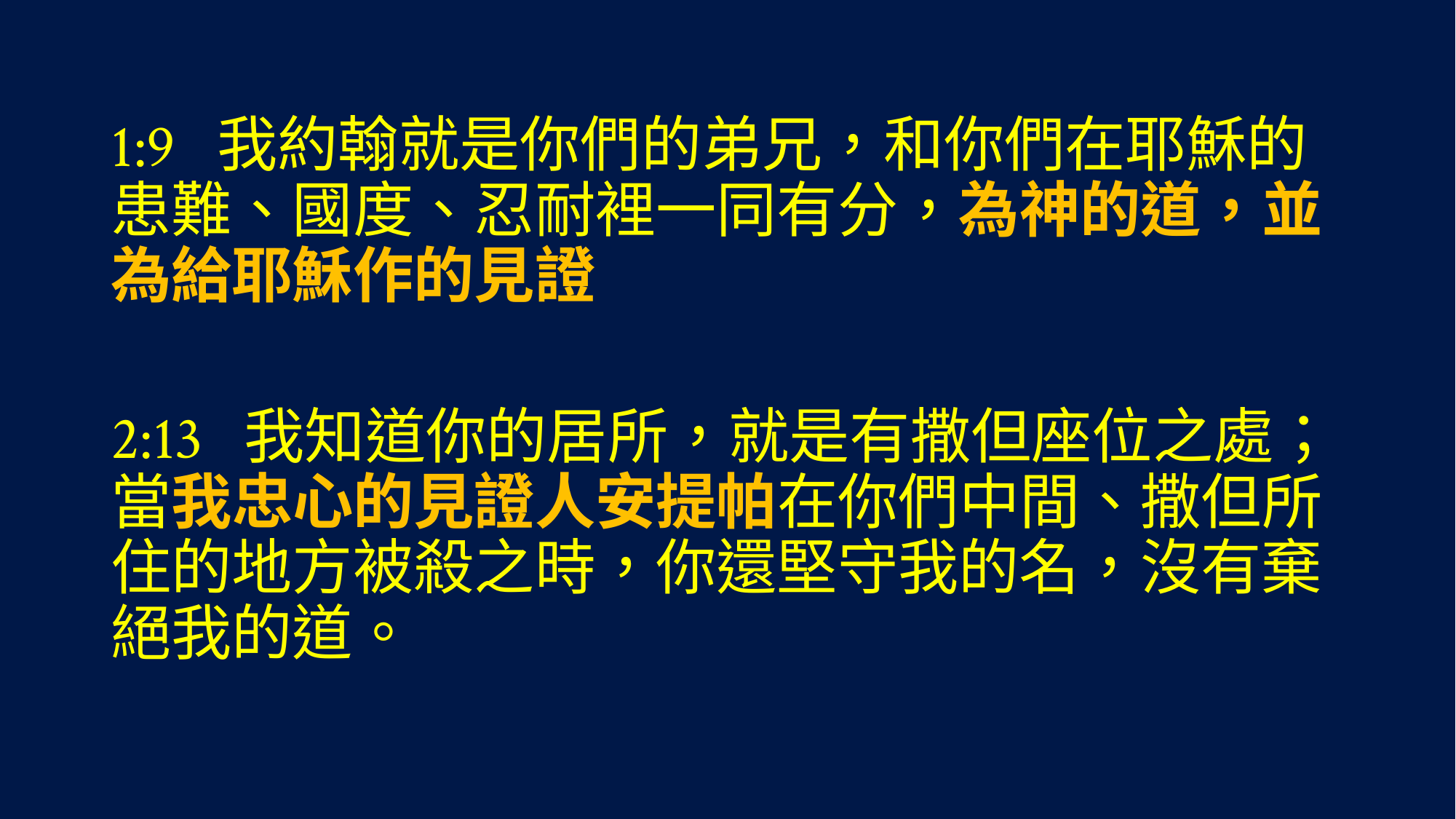

1:9  我約翰就是你們的弟兄，和你們在耶穌的患難、國度、忍耐裡一同有分，為神的道，並為給耶穌作的見證

2:13  我知道你的居所，就是有撒但座位之處；當我忠心的見證人安提帕在你們中間、撒但所住的地方被殺之時，你還堅守我的名，沒有棄絕我的道。